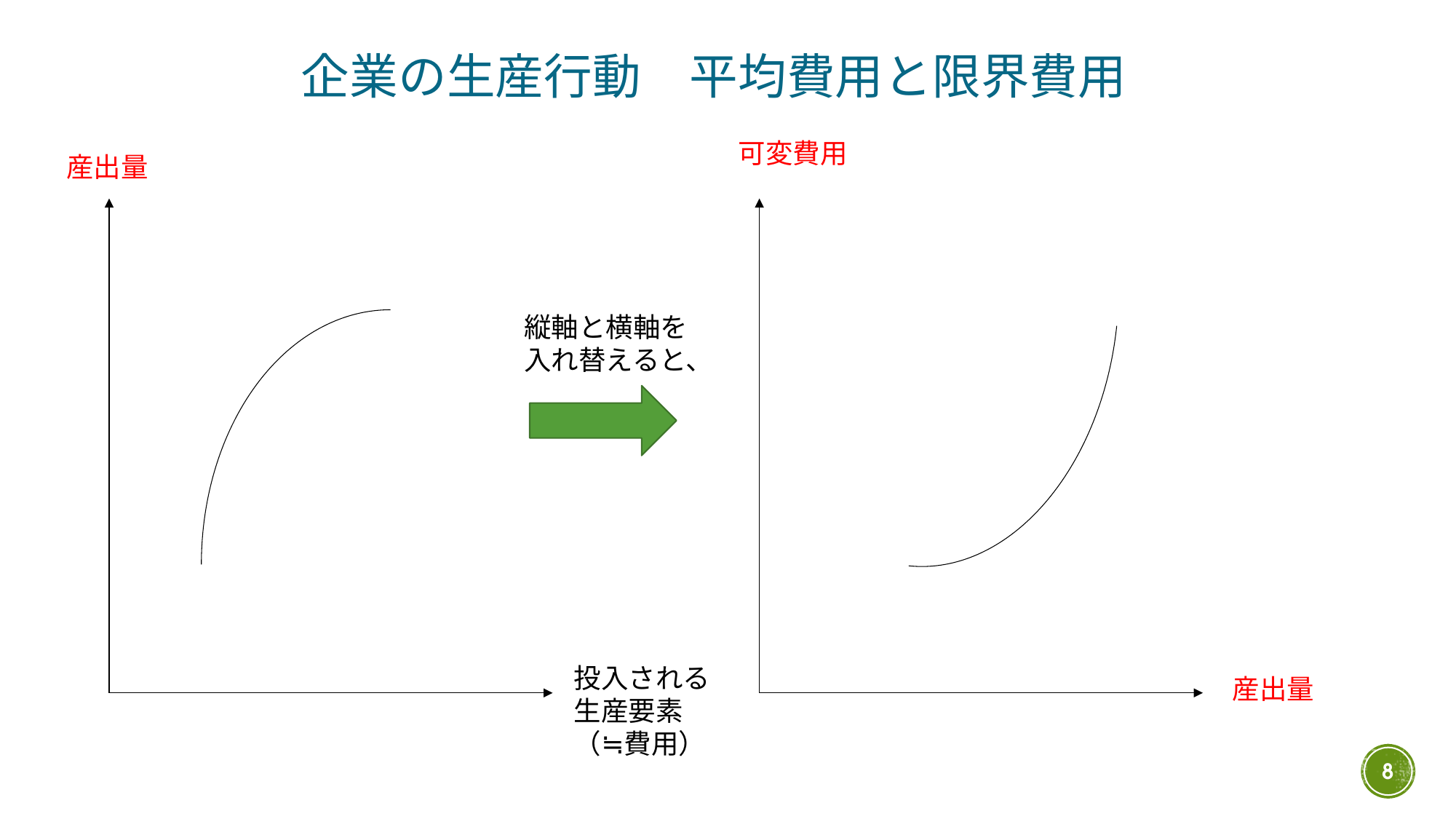

企業の生産行動　平均費用と限界費用

可変費用
産出量

縦軸と横軸を入れ替えると、

投入される生産要素（≒費用）
産出量
8